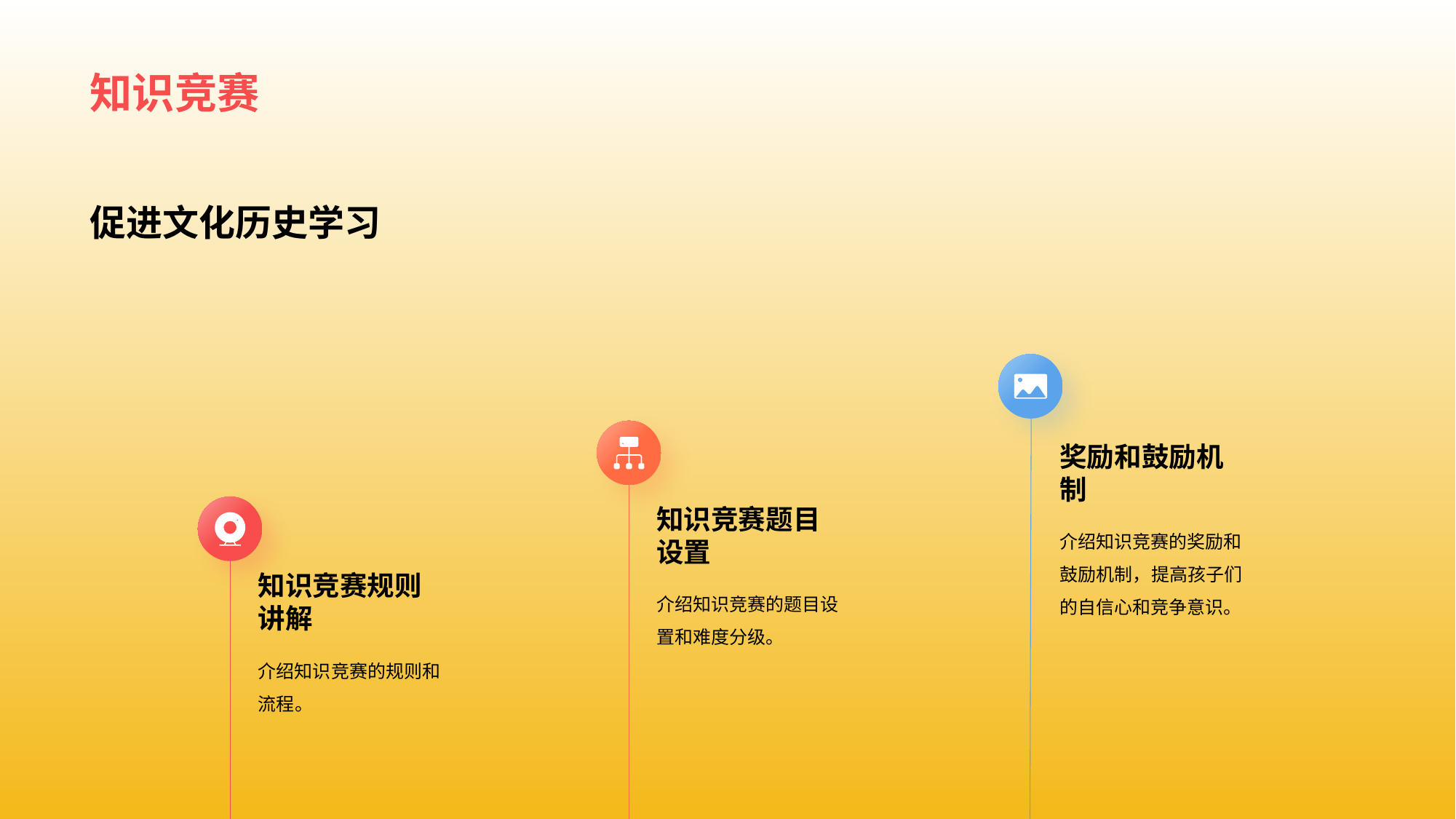

# 知识 竞赛
促进 文化历史学习

奖励和 鼓励机制
介绍知识竞赛的奖励和鼓励机制， 提高孩子们的自信心和竞争意识。

知识竞赛题 目设置
介绍知识竞赛的题目设置 和难度分级。

知识竞赛规 则讲解
介绍知识 竞赛的规则和流程。